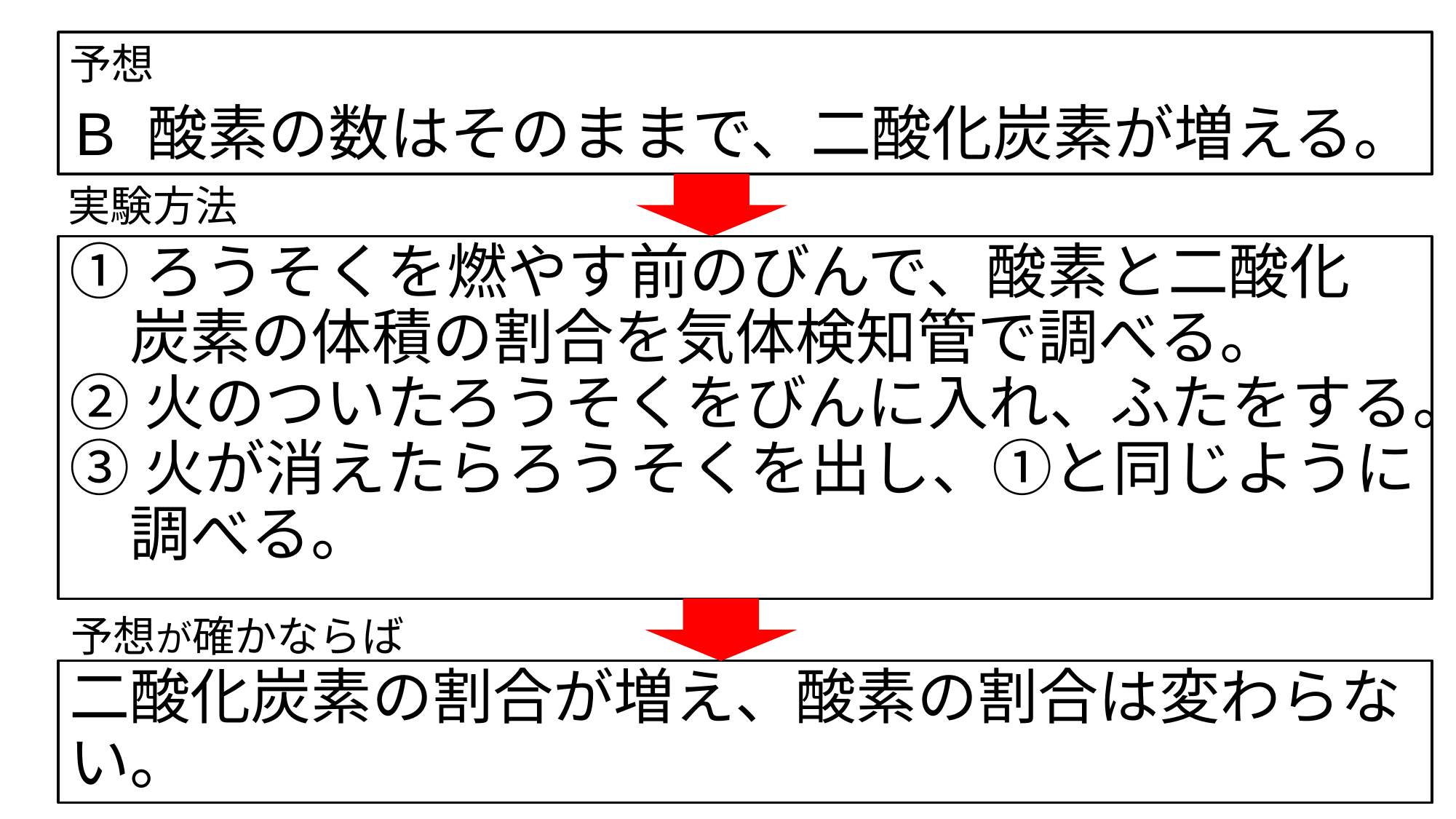

予想
# B 酸素の数はそのままで、二酸化炭素が増える。
実験方法

①ろうそくを燃やす前のびんで、酸素と二酸化
　炭素の体積の割合を気体検知管で調べる。
②火のついたろうそくをびんに入れ、ふたをする。
③火が消えたらろうそくを出し、①と同じように
　調べる。

予想が確かならば
二酸化炭素の割合が増え、酸素の割合は変わらない。